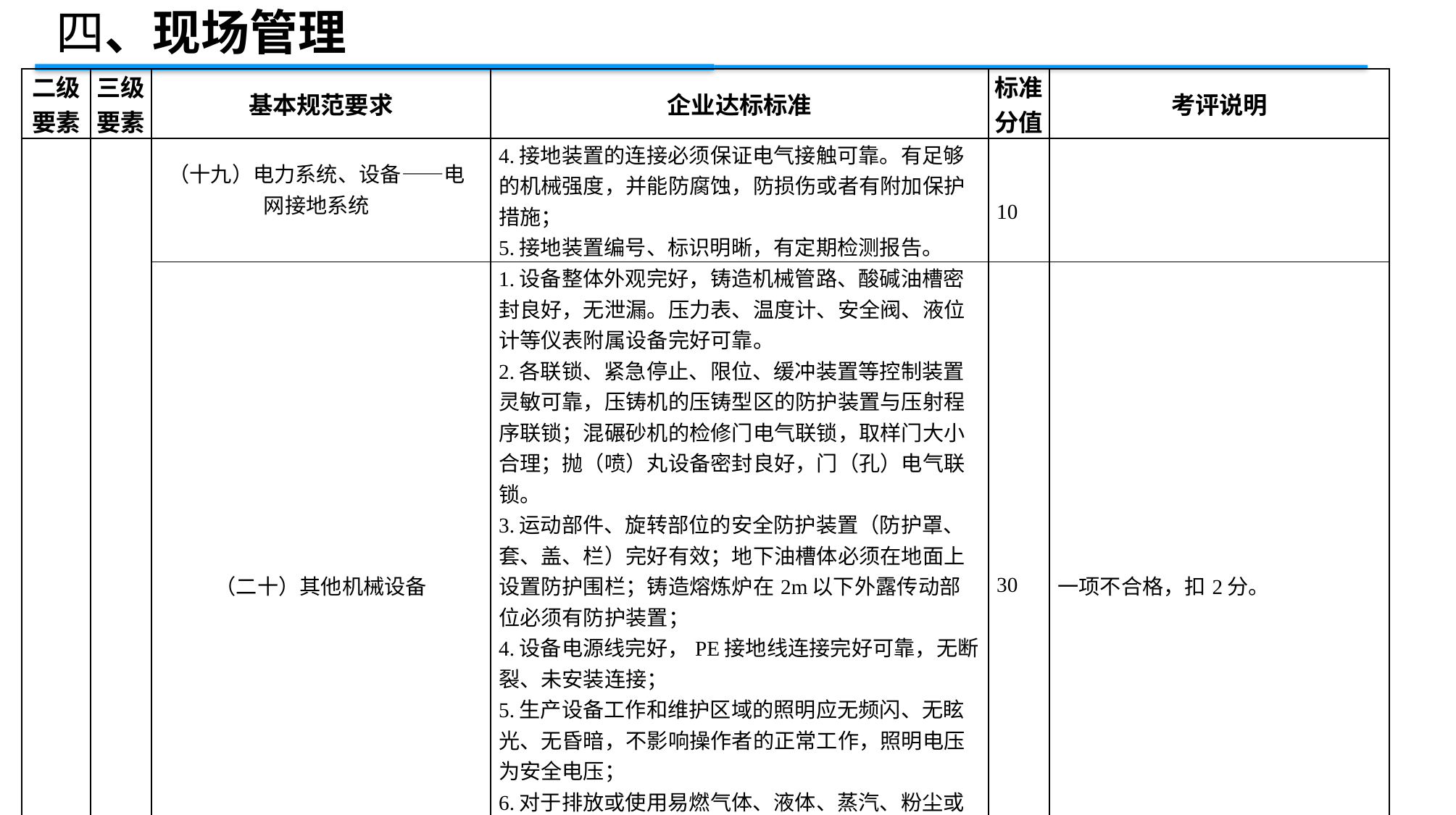

四、现场管理

| 二级 要素 | 三级 要素 | 基本规范要求 | 企业达标标准 | 标准 分值 | 考评说明 |
| --- | --- | --- | --- | --- | --- |
|  |  | （十九）电力系统、设备——电网接地系统 | 4.接地装置的连接必须保证电气接触可靠。有足够的机械强度，并能防腐蚀，防损伤或者有附加保护措施； 5.接地装置编号、标识明晰，有定期检测报告。 | 10 |  |
|  |  | （二十）其他机械设备 | 1.设备整体外观完好，铸造机械管路、酸碱油槽密封良好，无泄漏。压力表、温度计、安全阀、液位计等仪表附属设备完好可靠。 2.各联锁、紧急停止、限位、缓冲装置等控制装置灵敏可靠，压铸机的压铸型区的防护装置与压射程序联锁；混碾砂机的检修门电气联锁，取样门大小合理；抛（喷）丸设备密封良好，门（孔）电气联锁。 3.运动部件、旋转部位的安全防护装置（防护罩、套、盖、栏）完好有效；地下油槽体必须在地面上设置防护围栏；铸造熔炼炉在2m以下外露传动部位必须有防护装置； 4.设备电源线完好，PE接地线连接完好可靠，无断裂、未安装连接； 5.生产设备工作和维护区域的照明应无频闪、无眩光、无昏暗，不影响操作者的正常工作，照明电压为安全电压； 6.对于排放或使用易燃气体、液体、蒸汽、粉尘或其他物质的生产设备，应采取措施防止火灾或爆炸的产生； 7.其他设备有专用条款检查的，参考专用条款检查。 | 30 | 一项不合格，扣2分。 |